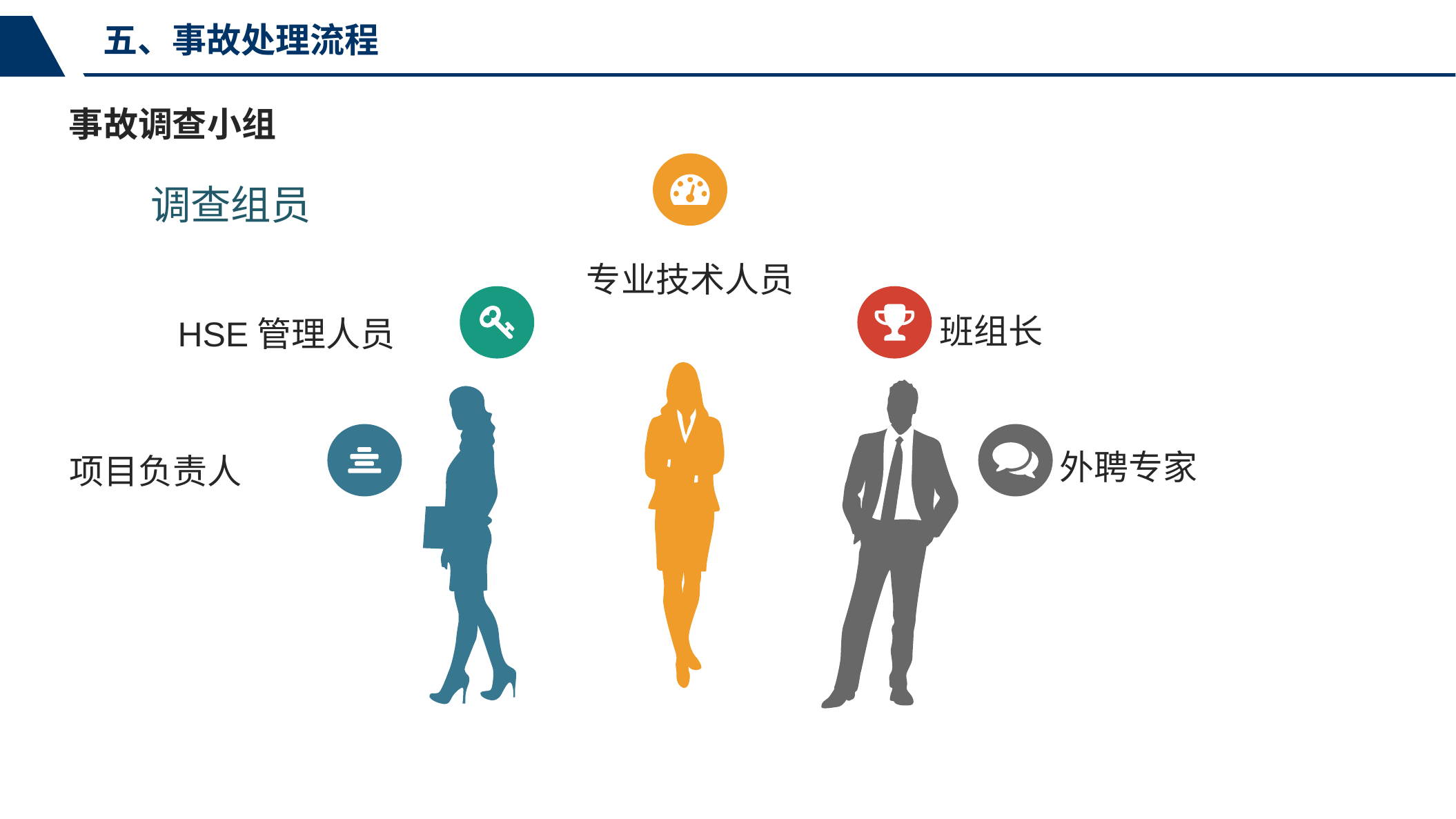

五、事故处理流程

事故调查小组

调查组员
专业技术人员
班组长

HSE管理人员

外聘专家
项目负责人